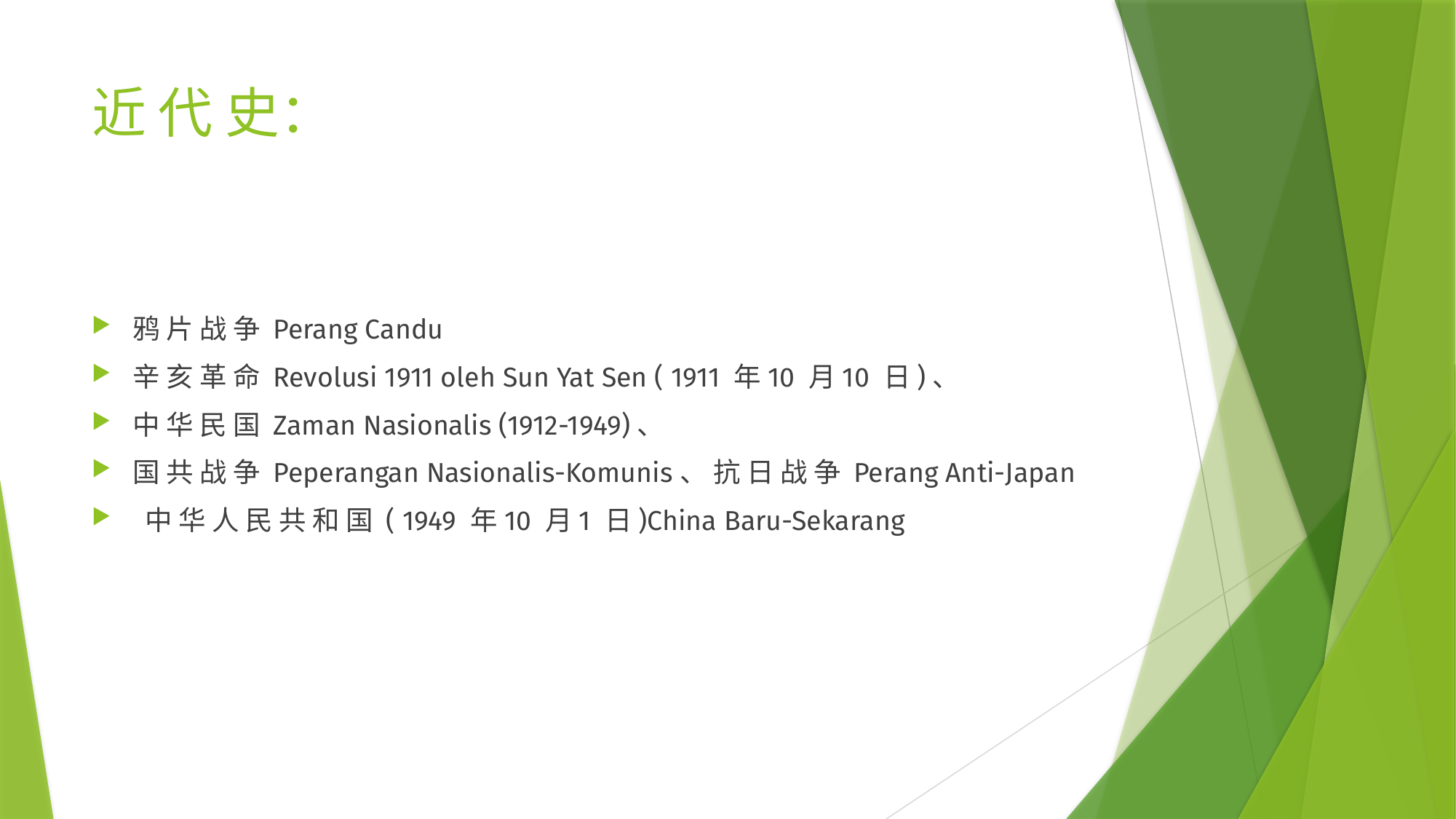

# 近 代 史：

鸦 片 战 争 Perang Candu
辛 亥 革 命 Revolusi 1911 oleh Sun Yat Sen ( 1911 年10 月10 日)、
中 华 民 国 Zaman Nasionalis (1912-1949)、
国 共 战 争 Peperangan Nasionalis-Komunis、 抗 日 战 争 Perang Anti-Japan
 中 华 人 民 共 和 国 ( 1949 年10 月1 日)China Baru-Sekarang